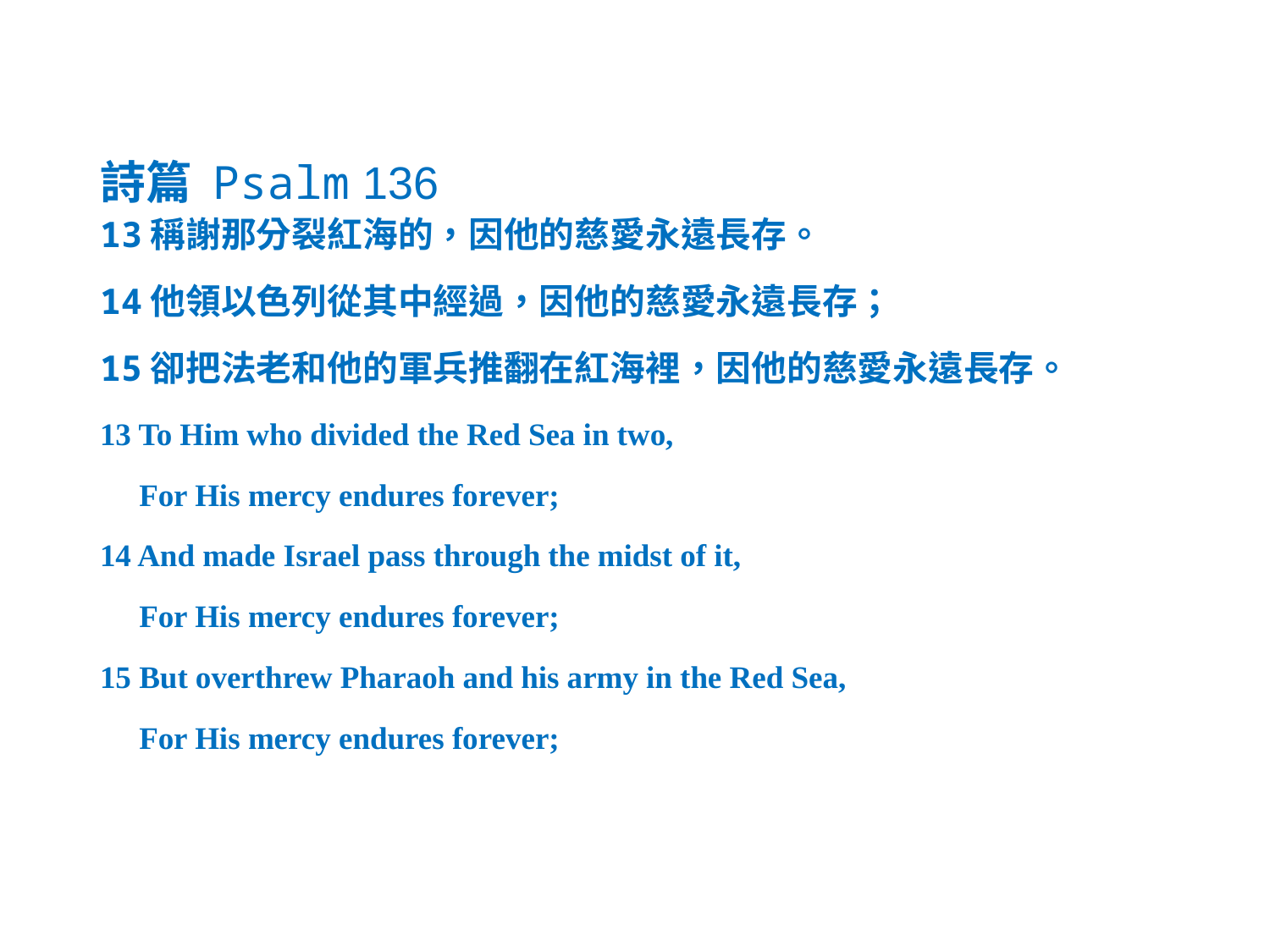

詩篇 Psalm 136
13稱謝那分裂紅海的，因他的慈愛永遠長存。
14他領以色列從其中經過，因他的慈愛永遠長存；
15卻把法老和他的軍兵推翻在紅海裡，因他的慈愛永遠長存。
13 To Him who divided the Red Sea in two,
     For His mercy endures forever;
14 And made Israel pass through the midst of it,
     For His mercy endures forever;
15 But overthrew Pharaoh and his army in the Red Sea,
     For His mercy endures forever;